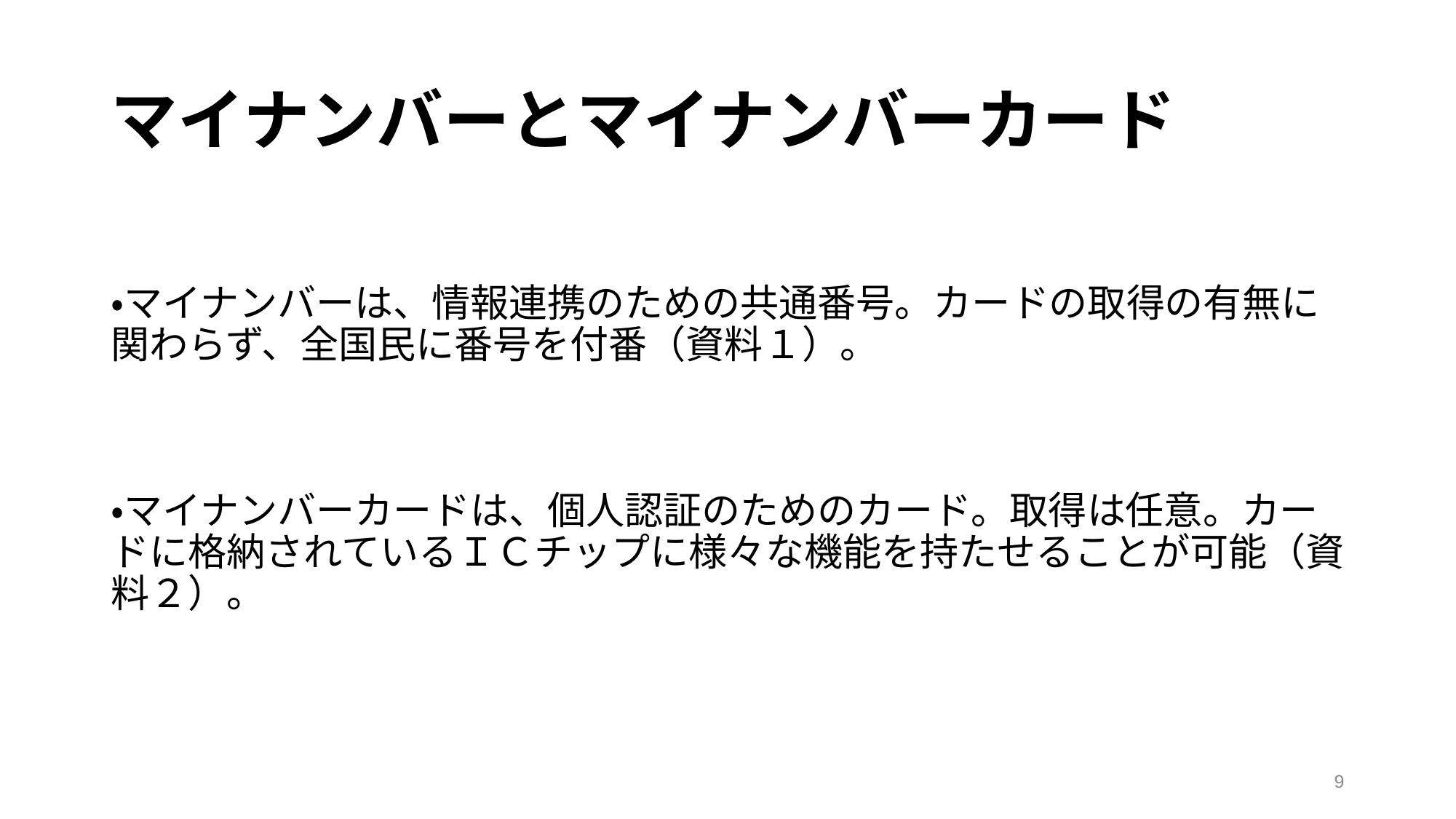

# マイナンバーとマイナンバーカード

・マイナンバーは、情報連携のための共通番号。カードの取得の有無に関わらず、全国民に番号を付番（資料１）。

・マイナンバーカードは、個人認証のためのカード。取得は任意。カードに格納されているＩＣチップに様々な機能を持たせることが可能（資料２）。

9